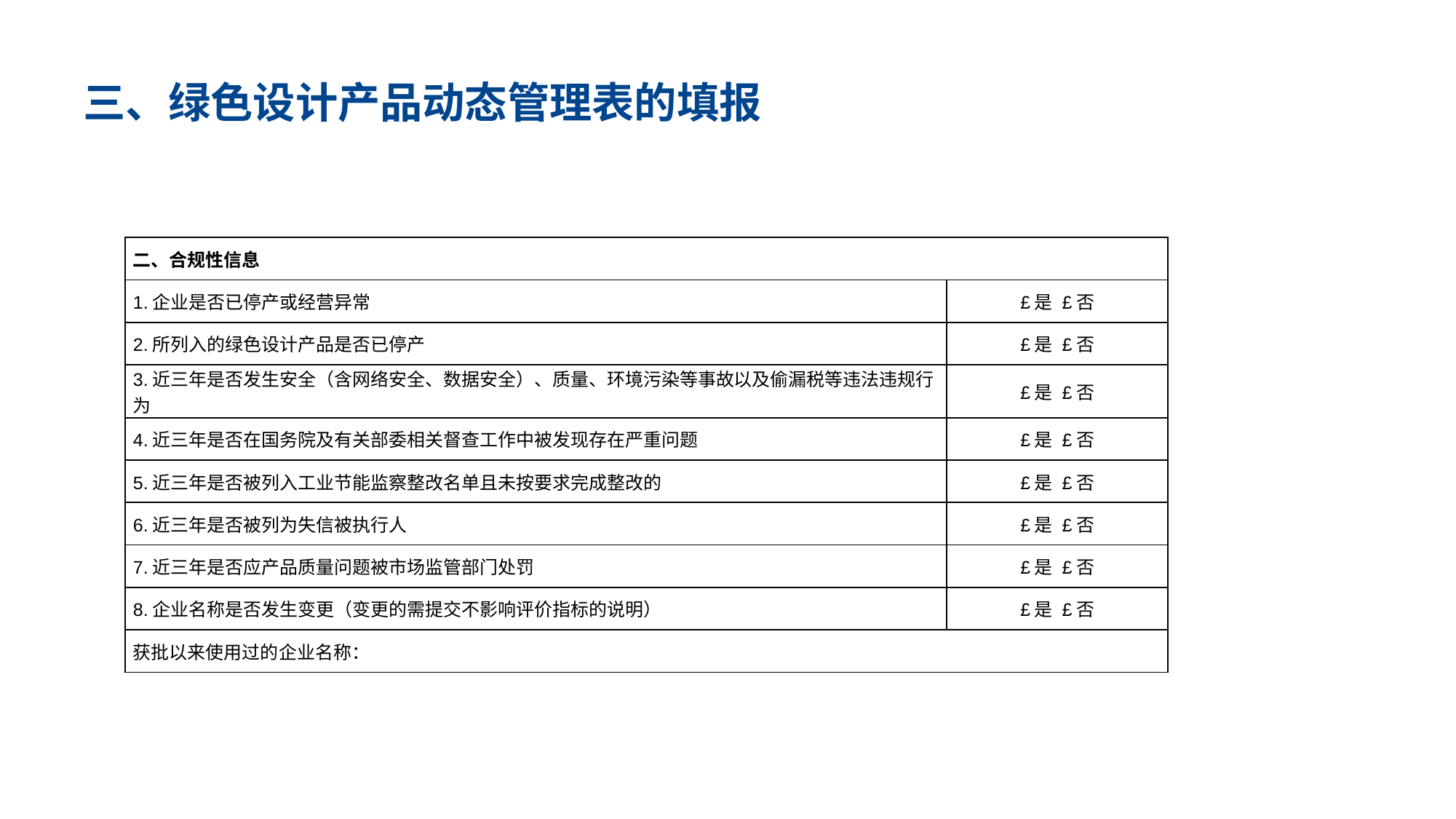

# 三、绿色设计产品动态管理表的填报
| 二、合规性信息 |  |
| --- | --- |
| 1.企业是否已停产或经营异常 | £是 £否 |
| 2.所列入的绿色设计产品是否已停产 | £是 £否 |
| 3.近三年是否发生安全（含网络安全、数据安全）、质量、环境污染等事故以及偷漏税等违法违规行为 | £是 £否 |
| 4.近三年是否在国务院及有关部委相关督查工作中被发现存在严重问题 | £是 £否 |
| 5.近三年是否被列入工业节能监察整改名单且未按要求完成整改的 | £是 £否 |
| 6.近三年是否被列为失信被执行人 | £是 £否 |
| 7.近三年是否应产品质量问题被市场监管部门处罚 | £是 £否 |
| 8.企业名称是否发生变更（变更的需提交不影响评价指标的说明） | £是 £否 |
| 获批以来使用过的企业名称： |  |